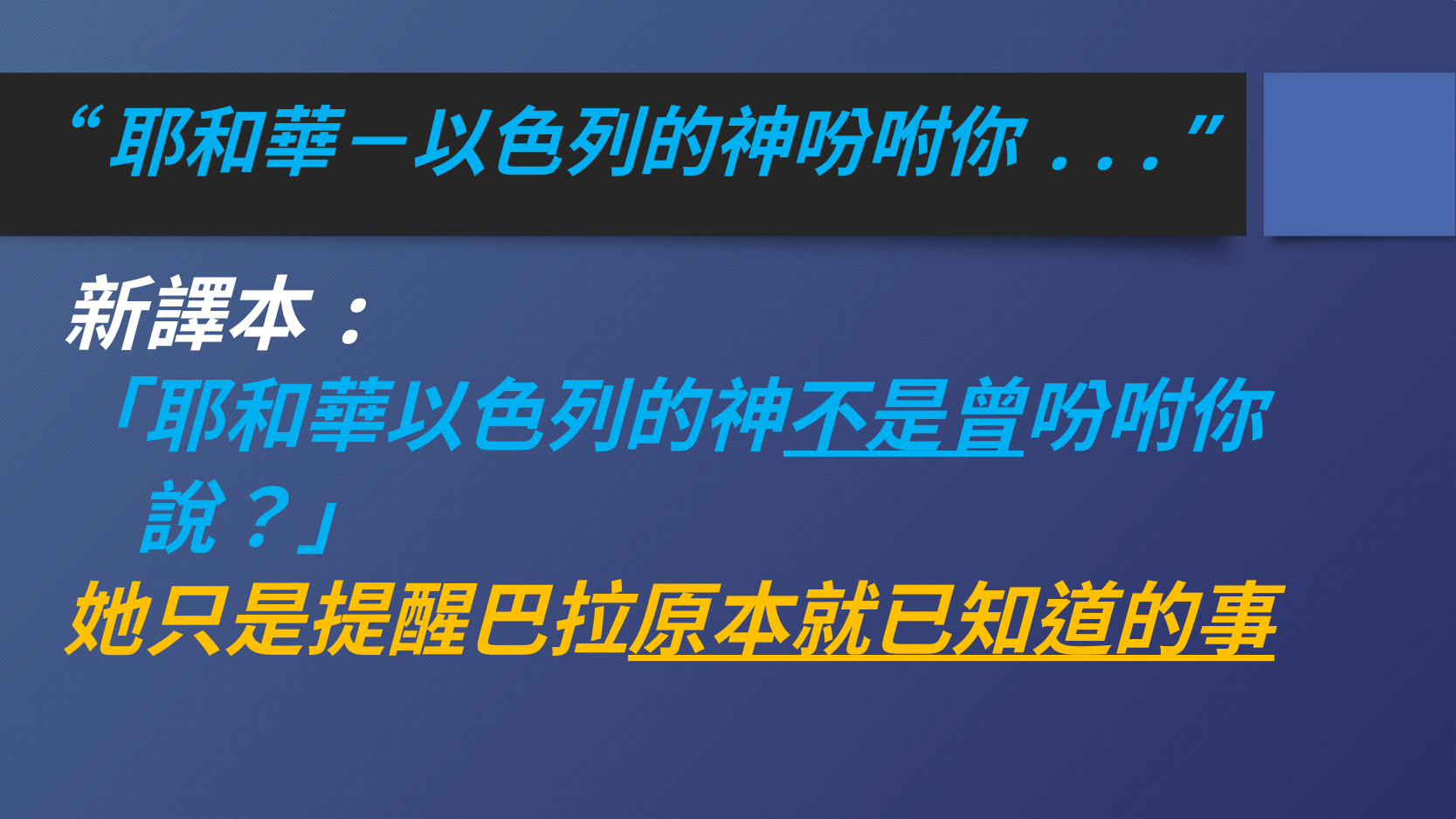

# “耶和華－以色列的神吩咐你...”
新譯本:
「耶和華以色列的神不是曾吩咐你
   說？」
她只是提醒巴拉原本就已知道的事